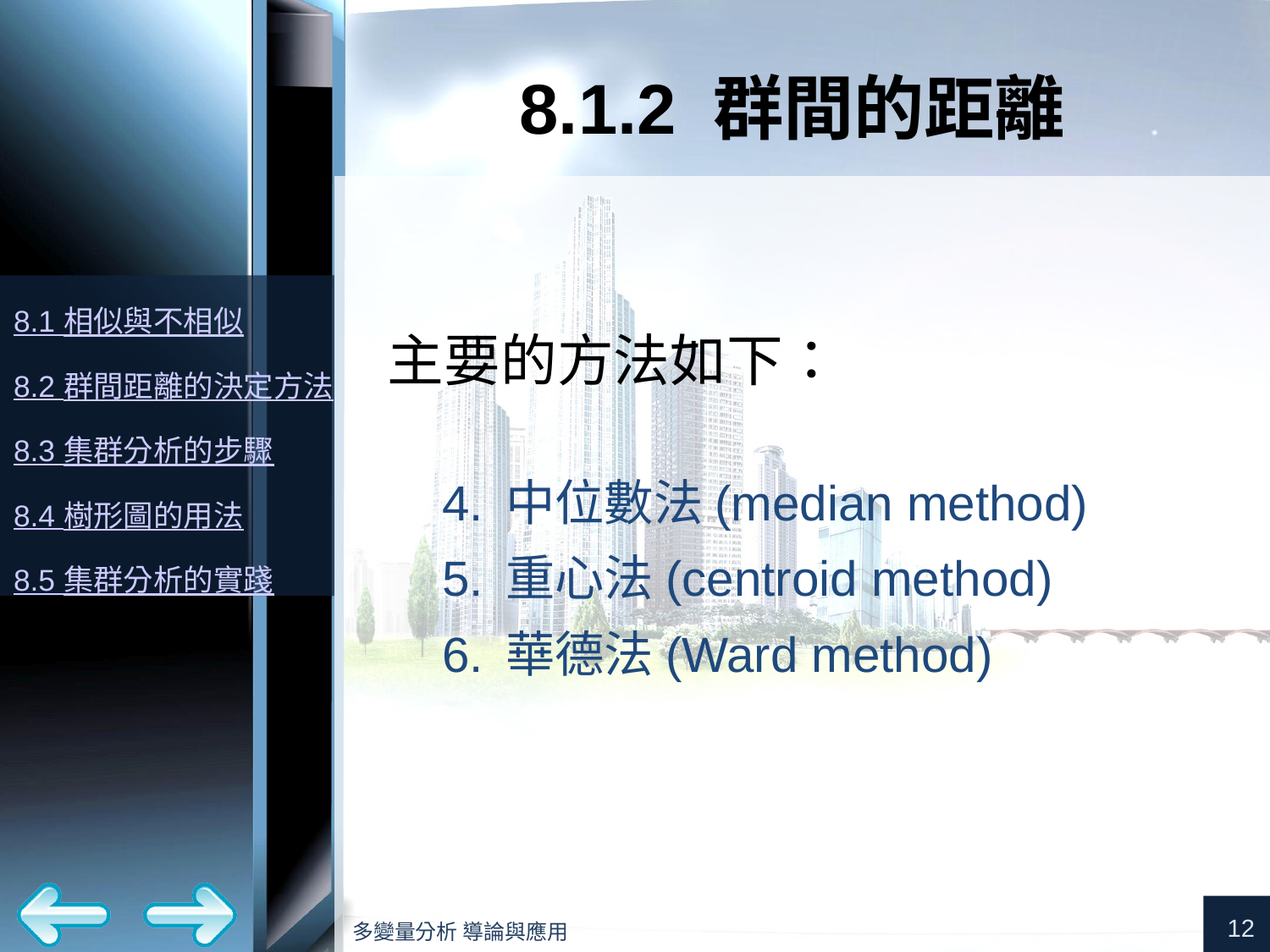

# 8.1.2 群間的距離
主要的方法如下：

中位數法(median method)
重心法(centroid method)
華德法(Ward method)

12
多變量分析 導論與應用